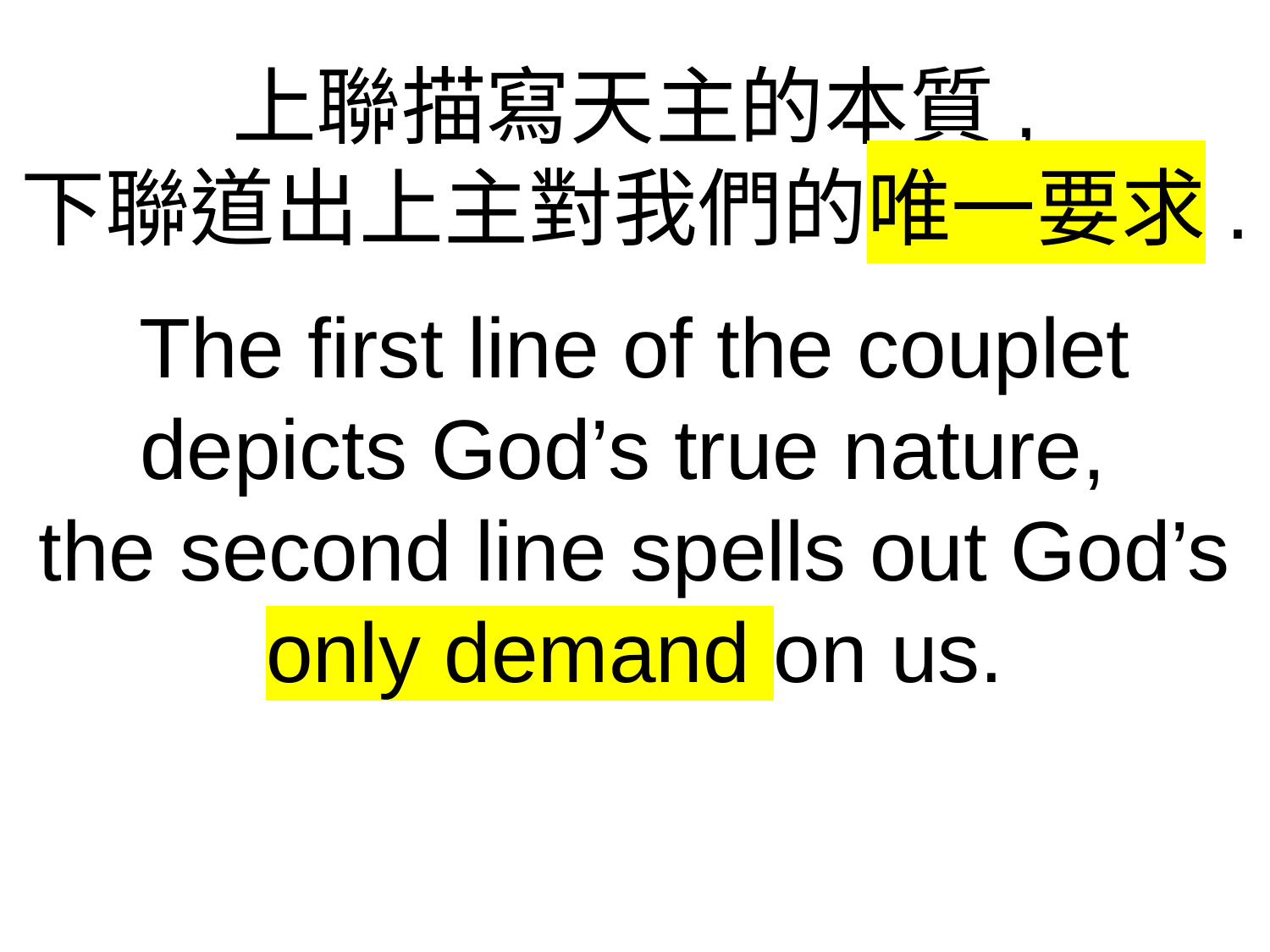

上聯描寫天主的本質,
下聯道出上主對我們的唯一要求.
The first line of the couplet depicts God’s true nature,
the second line spells out God’s only demand on us.